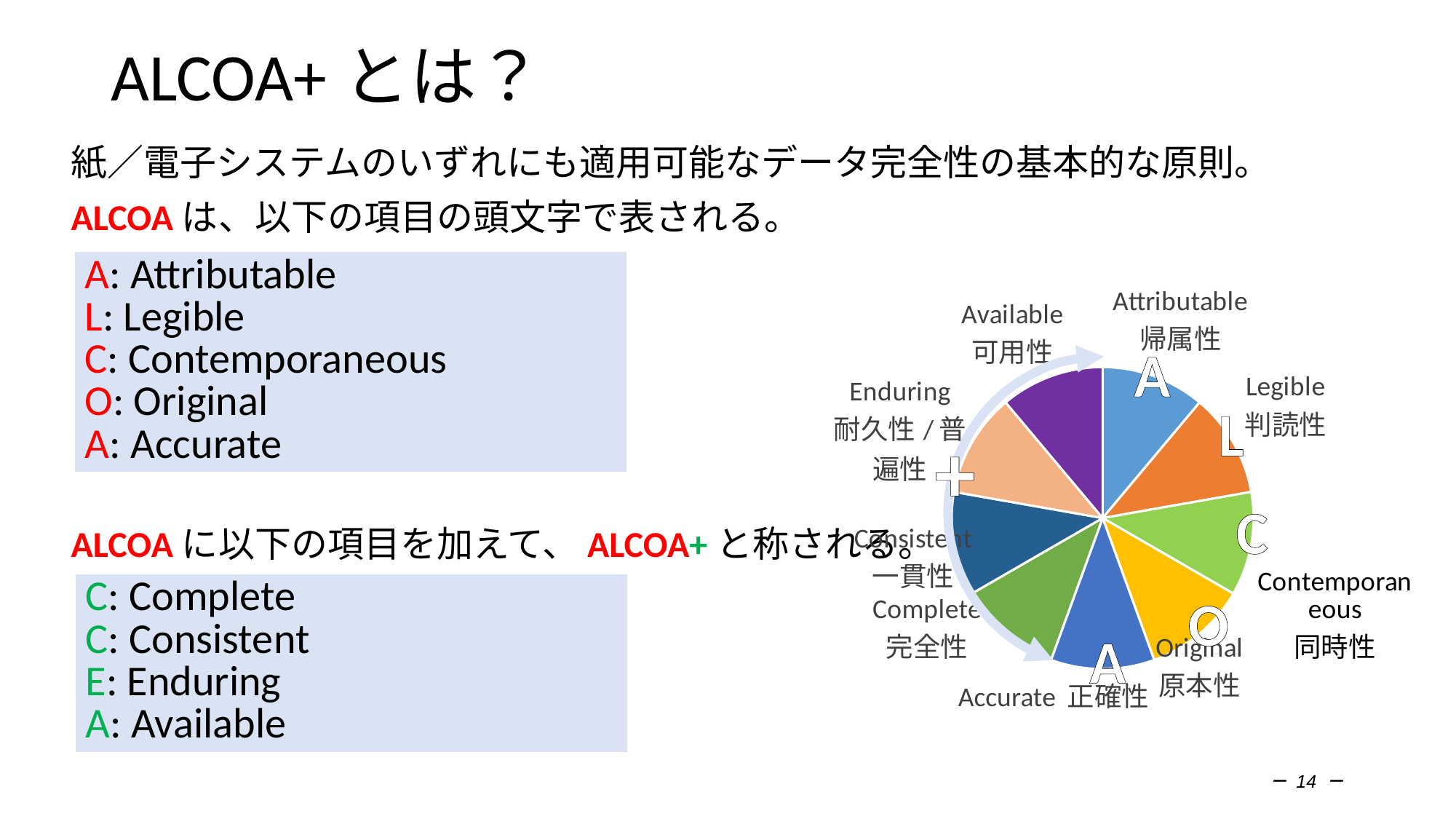

# ALCOA+とは？
紙／電子システムのいずれにも適用可能なデータ完全性の基本的な原則。
ALCOAは、以下の項目の頭文字で表される。

ALCOAに以下の項目を加えて、ALCOA+と称される。

| A: Attributable L: Legible C: Contemporaneous O: Original A: Accurate |
| --- |

### Chart

| Category | 列1 |
|---|---|
| Attributable | 0.1111111111111111 |
| Legible | 0.1111111111111111 |
| Contemporaneous | 0.1111111111111111 |
| Original | 0.1111111111111111 |
| Accurate | 0.1111111111111111 |
| Complete | 0.1111111111111111 |
| Consistent | 0.1111111111111111 |
| Enduring | 0.1111111111111111 |
| Available | 0.1111111111111111 |
A

L
+
C
| C: Complete C: Consistent E: Enduring A: Available |
| --- |
O
A
－ 14 －